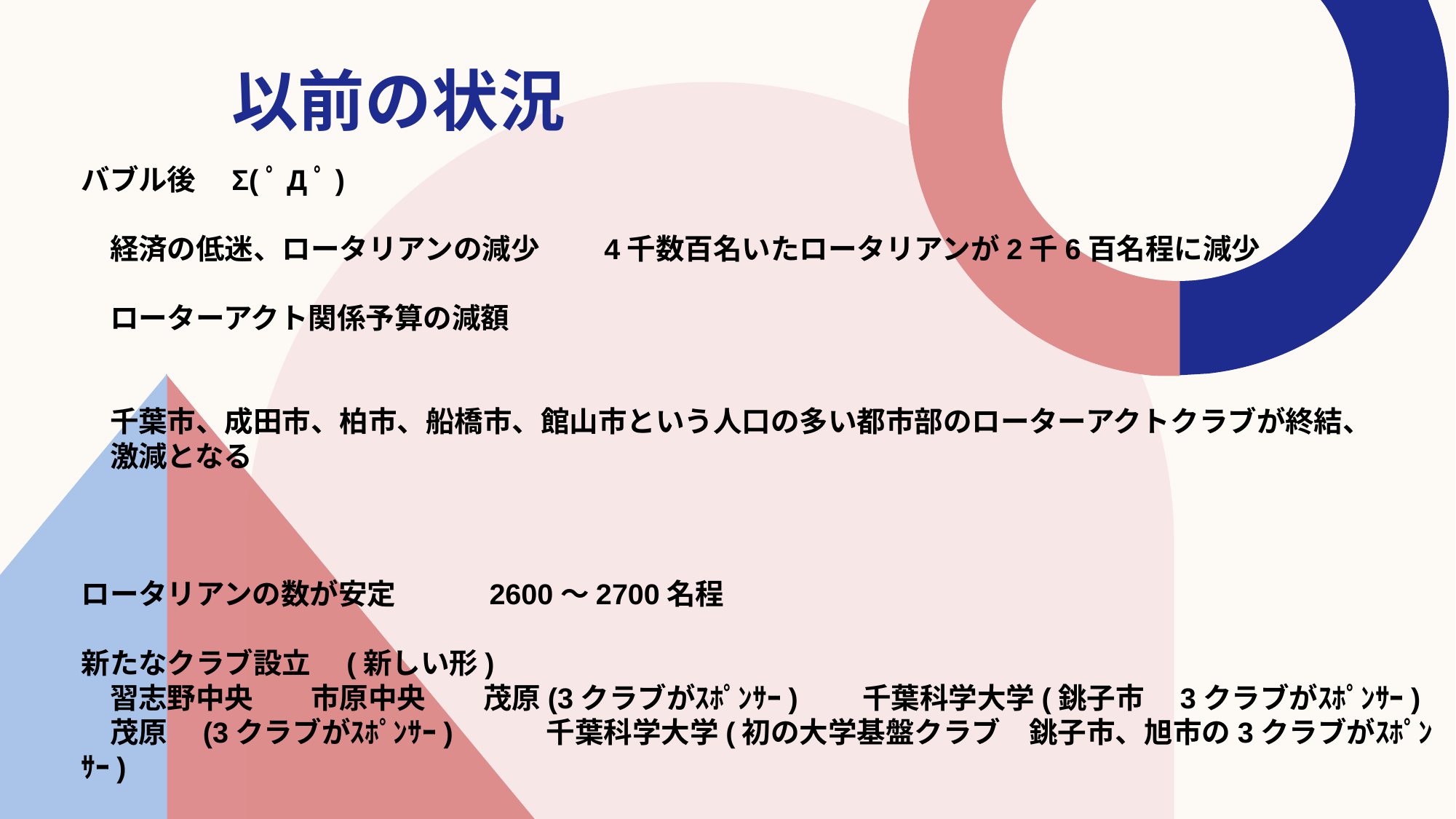

# 以前の状況
バブル後　Σ(ﾟДﾟ)

　経済の低迷、ロータリアンの減少　　4千数百名いたロータリアンが2千6百名程に減少

　ローターアクト関係予算の減額

　千葉市、成田市、柏市、船橋市、館山市という人口の多い都市部のローターアクトクラブが終結、
　激減となる

ロータリアンの数が安定　　　2600～2700名程

新たなクラブ設立　(新しい形)
　習志野中央　　市原中央　　茂原(3クラブがｽﾎﾟﾝｻｰ)　　千葉科学大学(銚子市　3クラブがｽﾎﾟﾝｻｰ)
　茂原　(3クラブがｽﾎﾟﾝｻｰ)　　　千葉科学大学(初の大学基盤クラブ　銚子市、旭市の3クラブがｽﾎﾟﾝｻｰ)